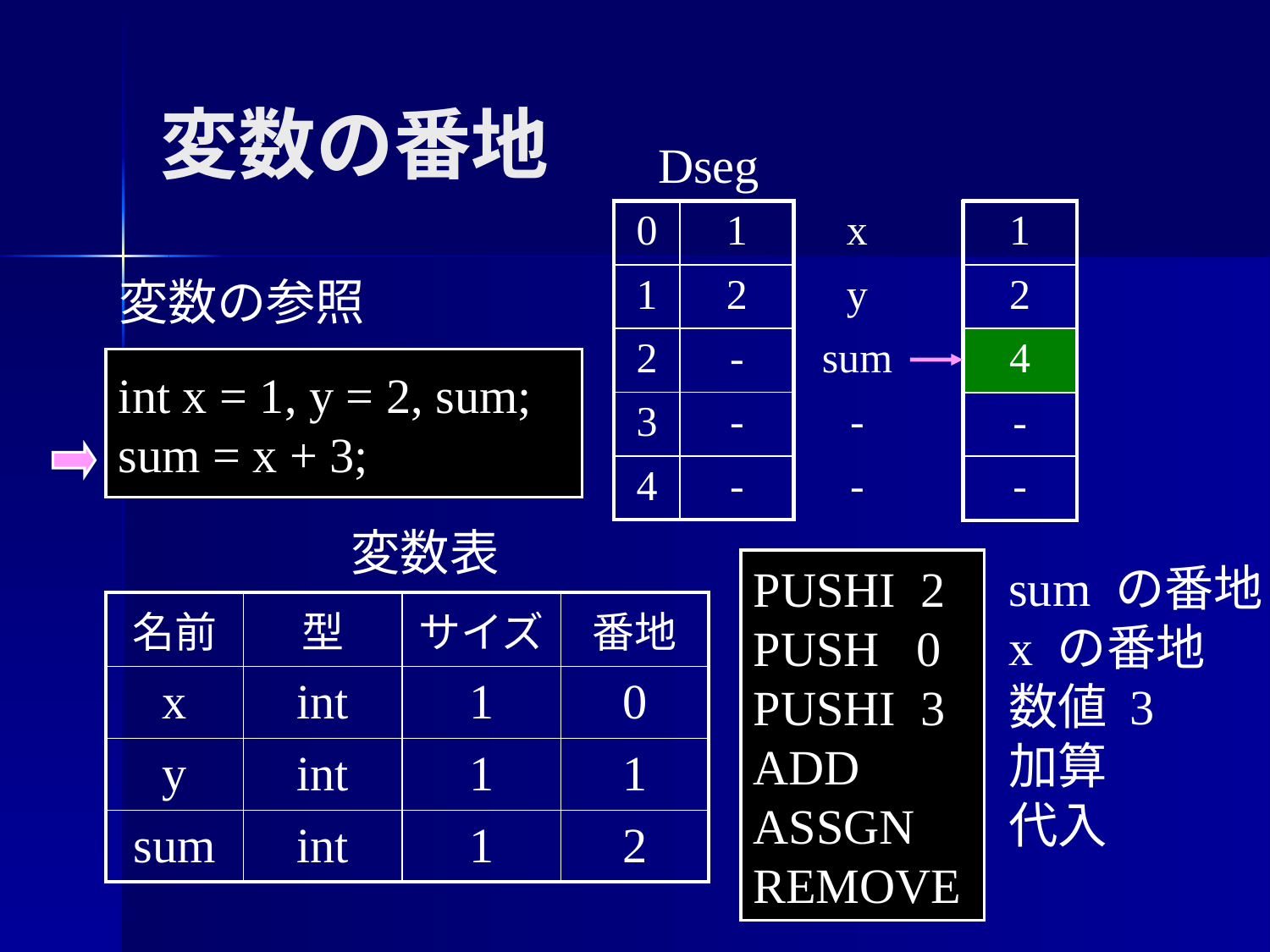

変数の番地
Dseg
| 0 | 1 | x |
| --- | --- | --- |
| 1 | 2 | y |
| 2 | - | sum |
| 3 | - | - |
| 4 | - | - |
| 1 |
| --- |
| 2 |
| 4 |
| - |
| - |
変数の参照
int x = 1, y = 2, sum;
sum = x + 3;

変数表
PUSHI  2
PUSH   0
PUSHI  3
ADD
ASSGN
REMOVE
sum の番地
x の番地
数値 3
加算
代入
| 名前 | 型 | サイズ | 番地 |
| --- | --- | --- | --- |
| x | int | 1 | 0 |
| y | int | 1 | 1 |
| sum | int | 1 | 2 |